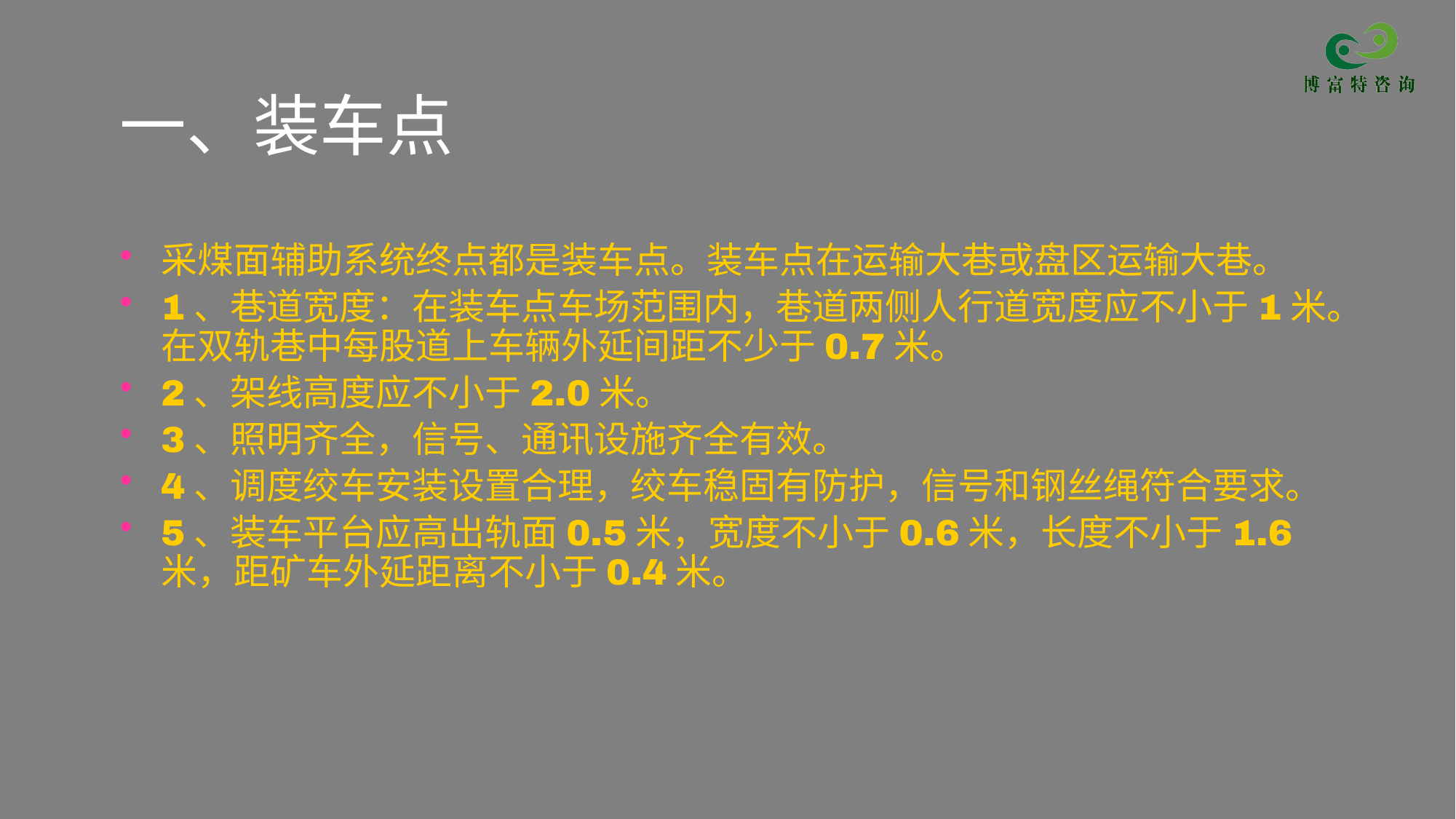

# 一、装车点
采煤面辅助系统终点都是装车点。装车点在运输大巷或盘区运输大巷。
1、巷道宽度：在装车点车场范围内，巷道两侧人行道宽度应不小于1米。在双轨巷中每股道上车辆外延间距不少于0.7米。
2、架线高度应不小于2.0米。
3、照明齐全，信号、通讯设施齐全有效。
4、调度绞车安装设置合理，绞车稳固有防护，信号和钢丝绳符合要求。
5、装车平台应高出轨面0.5米，宽度不小于0.6米，长度不小于1.6米，距矿车外延距离不小于0.4米。